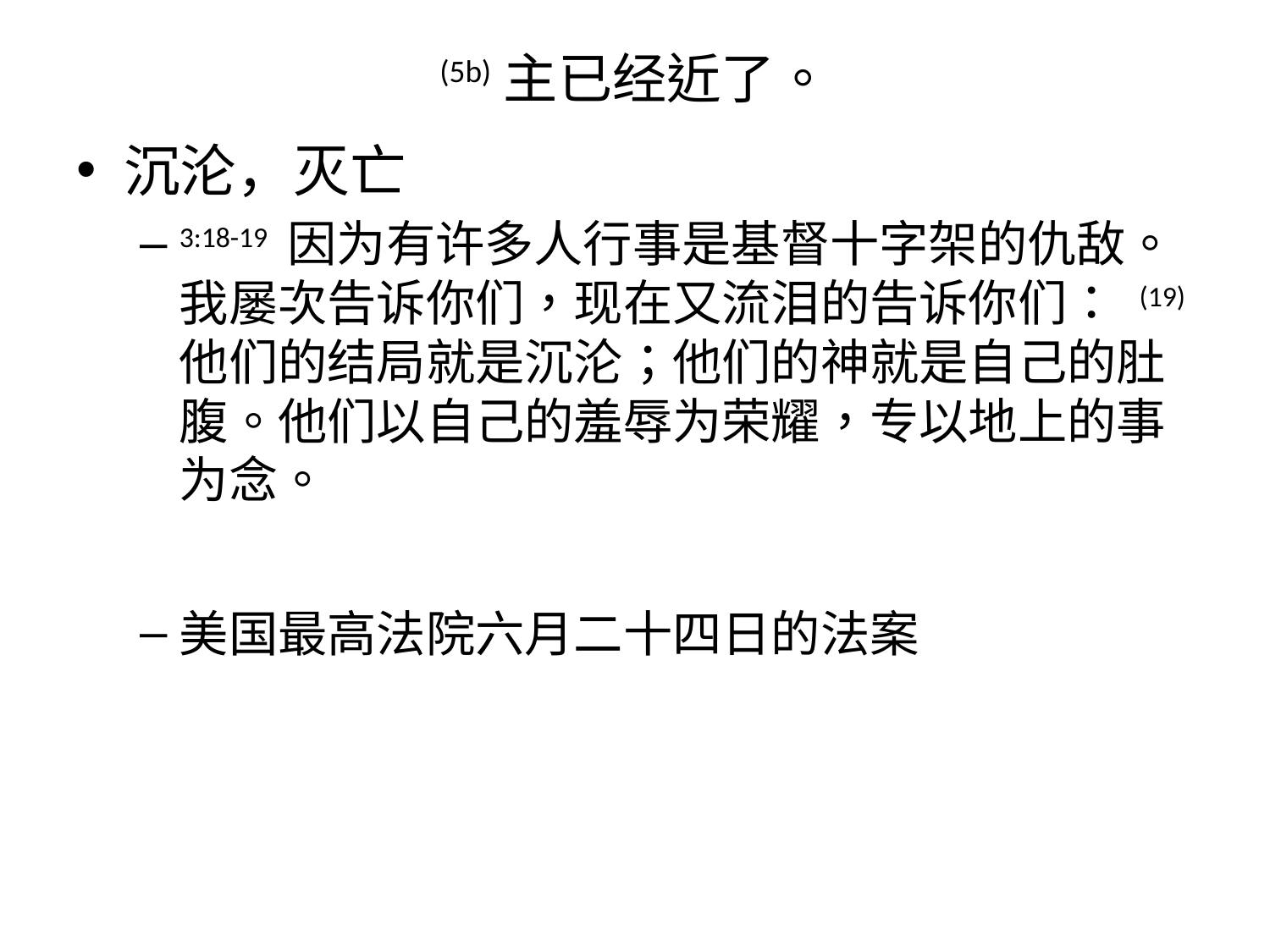

# (5b) 主已经近了。
沉沦，灭亡
3:18-19  因为有许多人行事是基督十字架的仇敌。我屡次告诉你们，现在又流泪的告诉你们： (19)  他们的结局就是沉沦；他们的神就是自己的肚腹。他们以自己的羞辱为荣耀，专以地上的事为念。

美国最高法院六月二十四日的法案